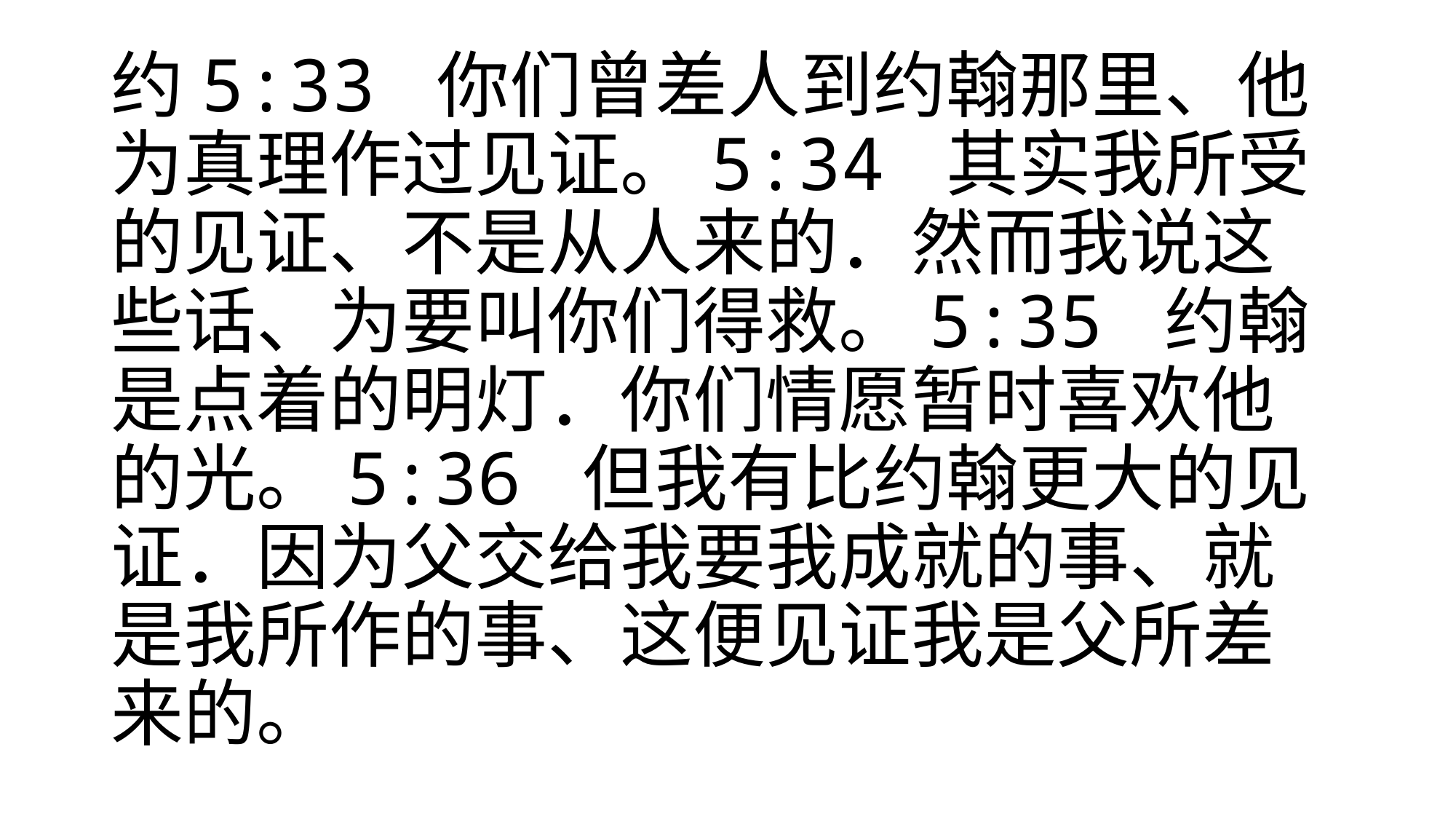

#
约5:33 你们曾差人到约翰那里、他为真理作过见证。5:34 其实我所受的见证、不是从人来的．然而我说这些话、为要叫你们得救。5:35 约翰是点着的明灯．你们情愿暂时喜欢他的光。5:36 但我有比约翰更大的见证．因为父交给我要我成就的事、就是我所作的事、这便见证我是父所差来的。